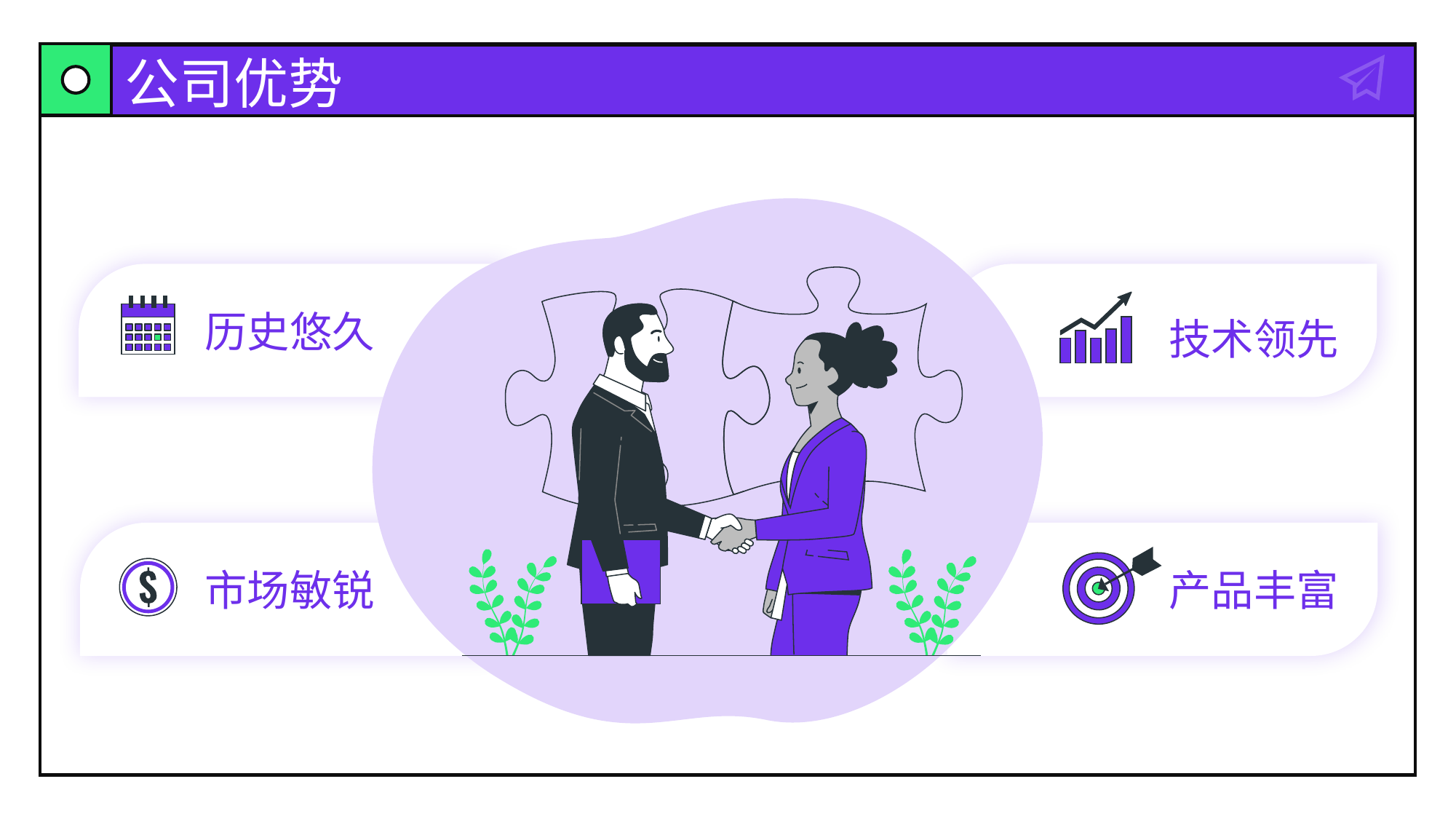

# 公司优势

历史悠久
技术领先

市场敏锐
产品丰富
产品优势